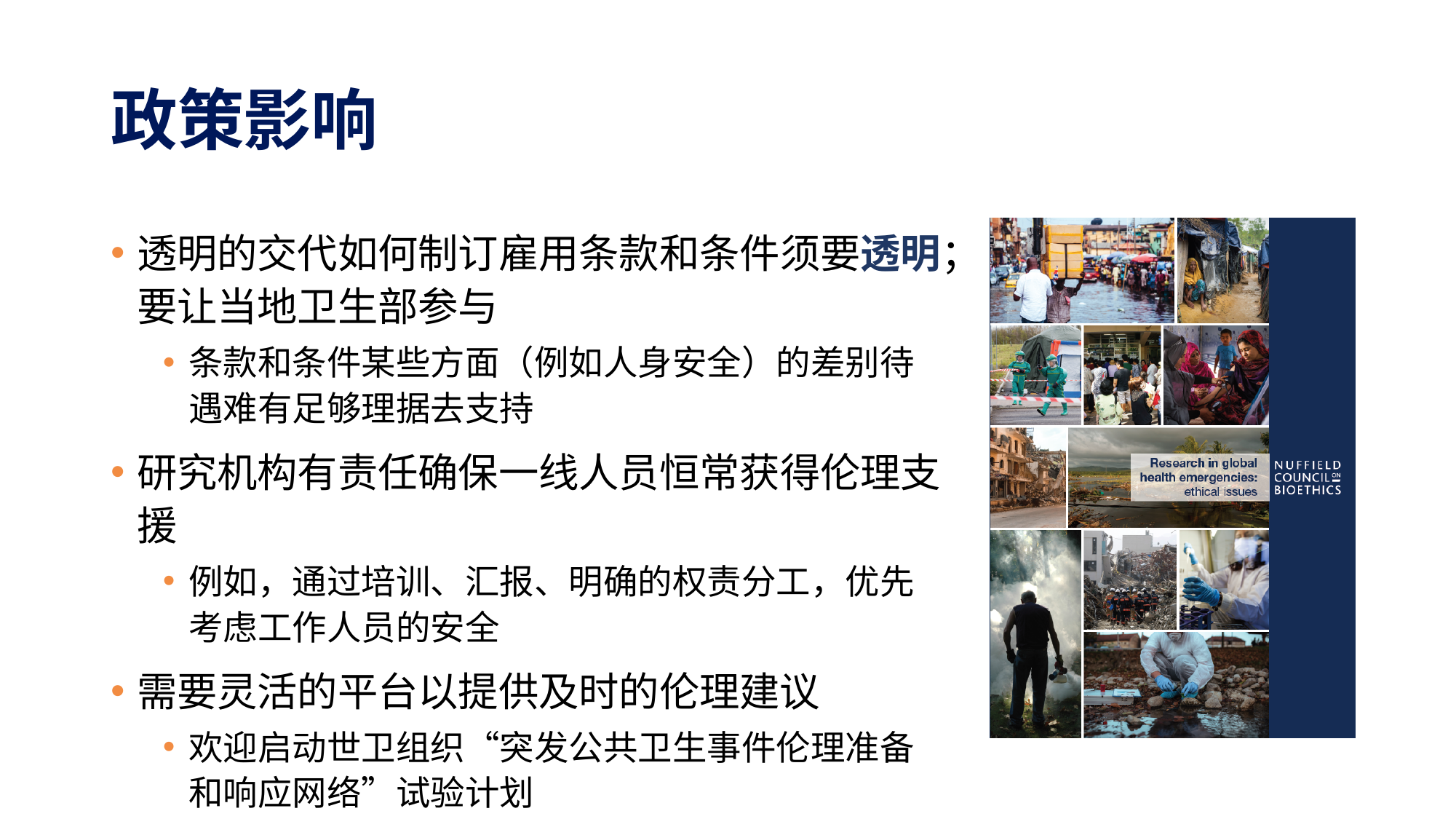

# 政策影响
透明的交代如何制订雇用条款和条件须要透明；要让当地卫生部参与
条款和条件某些方面（例如人身安全）的差别待遇难有足够理据去支持
研究机构有责任确保一线人员恒常获得伦理支援
例如，通过培训、汇报、明确的权责分工，优先考虑工作人员的安全
需要灵活的平台以提供及时的伦理建议
欢迎启动世卫组织“突发公共卫生事件伦理准备和响应网络”试验计划